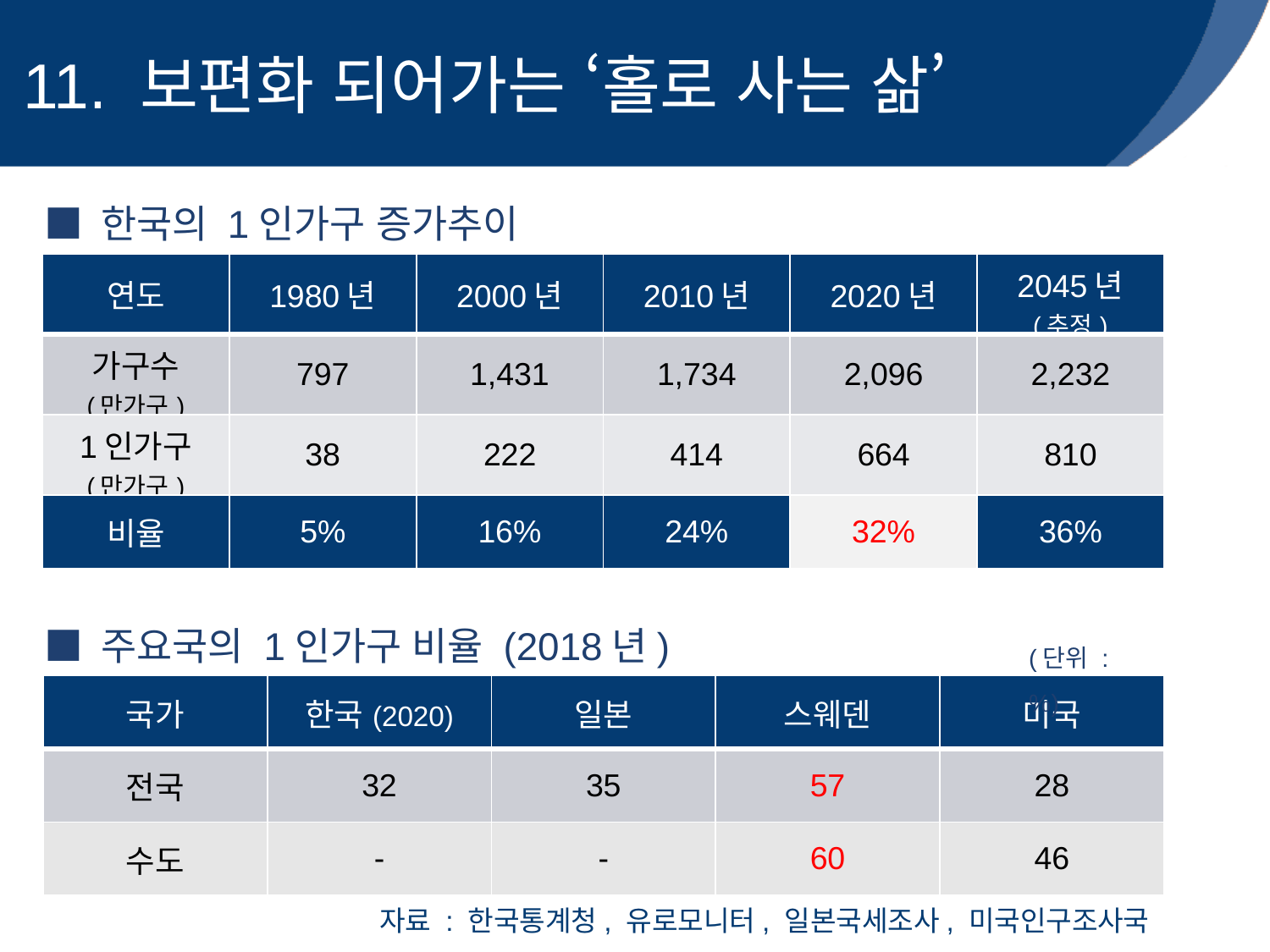

11. 보편화 되어가는 ‘홀로 사는 삶’
■ 한국의 1인가구 증가추이
| 연도 | 1980년 | 2000년 | 2010년 | 2020년 | 2045년 (추정) |
| --- | --- | --- | --- | --- | --- |
| 가구수 (만가구) | 797 | 1,431 | 1,734 | 2,096 | 2,232 |
| 1인가구 (만가구) | 38 | 222 | 414 | 664 | 810 |
| 비율 | 5% | 16% | 24% | 32% | 36% |
■ 주요국의 1인가구 비율 (2018년)
(단위 : %)
| 국가 | 한국(2020) | 일본 | 스웨덴 | 미국 |
| --- | --- | --- | --- | --- |
| 전국 | 32 | 35 | 57 | 28 |
| 수도 | - | - | 60 | 46 |
자료 : 한국통계청, 유로모니터, 일본국세조사, 미국인구조사국